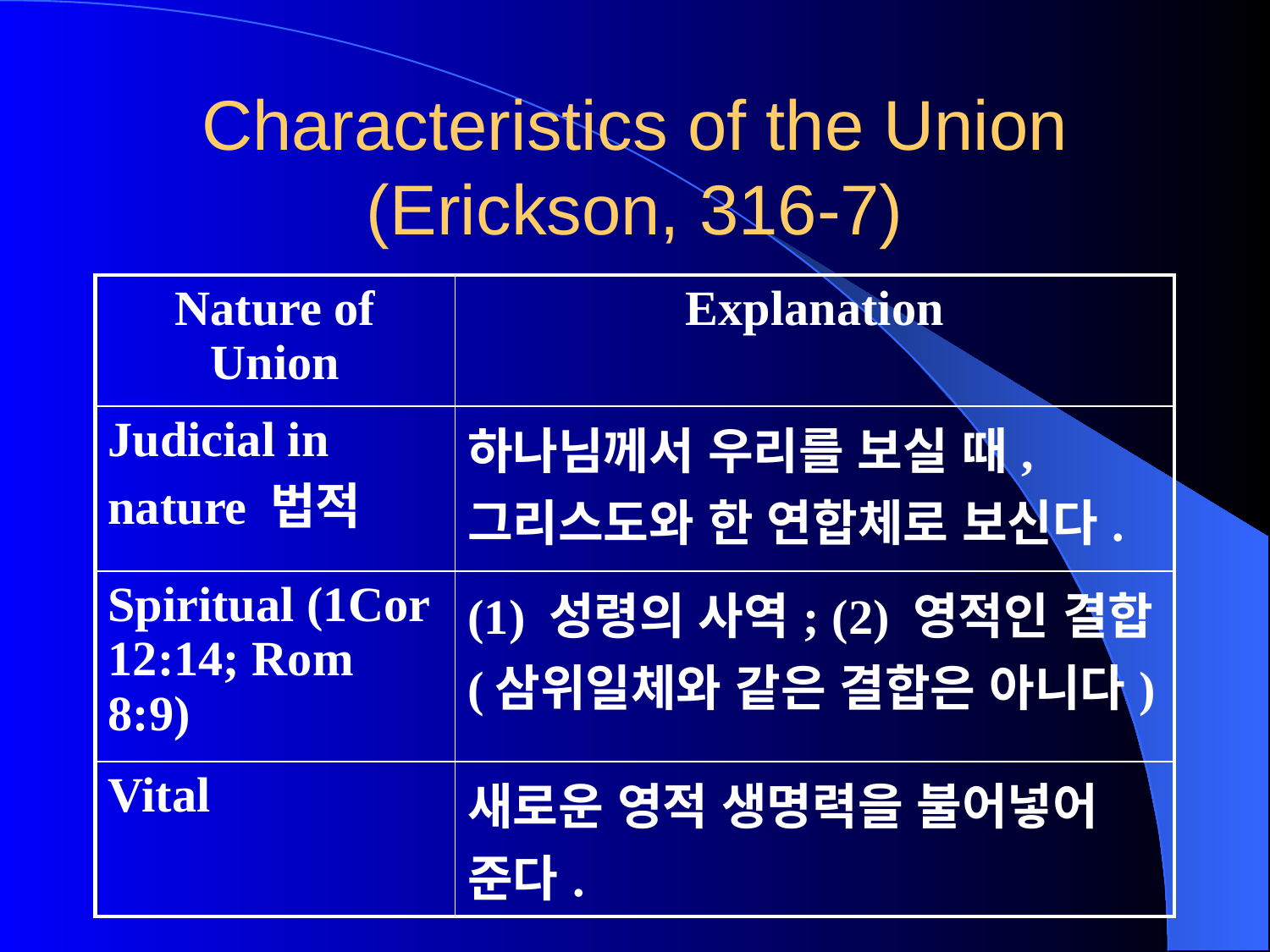

# Characteristics of the Union (Erickson, 316-7)
| Nature of Union | Explanation |
| --- | --- |
| Judicial in nature 법적 | 하나님께서 우리를 보실 때, 그리스도와 한 연합체로 보신다. |
| Spiritual (1Cor 12:14; Rom 8:9) | (1) 성령의 사역; (2) 영적인 결합 (삼위일체와 같은 결합은 아니다) |
| Vital | 새로운 영적 생명력을 불어넣어 준다. |